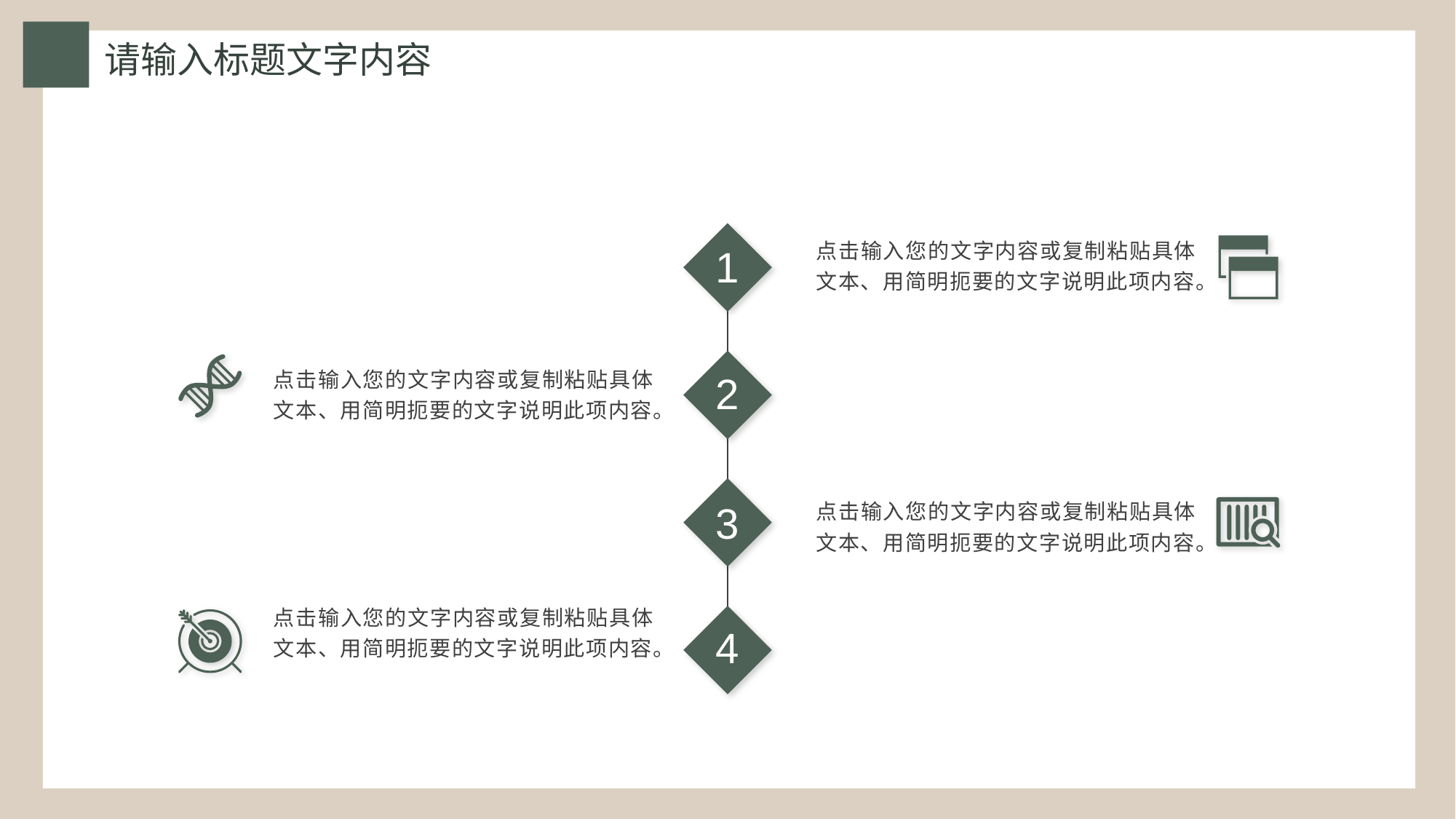

请输入标题文字内容

点击输入您的文字内容或复制粘贴具体文本、用简明扼要的文字说明此项内容。
1

点击输入您的文字内容或复制粘贴具体文本、用简明扼要的文字说明此项内容。
2

3
点击输入您的文字内容或复制粘贴具体文本、用简明扼要的文字说明此项内容。

点击输入您的文字内容或复制粘贴具体文本、用简明扼要的文字说明此项内容。

4